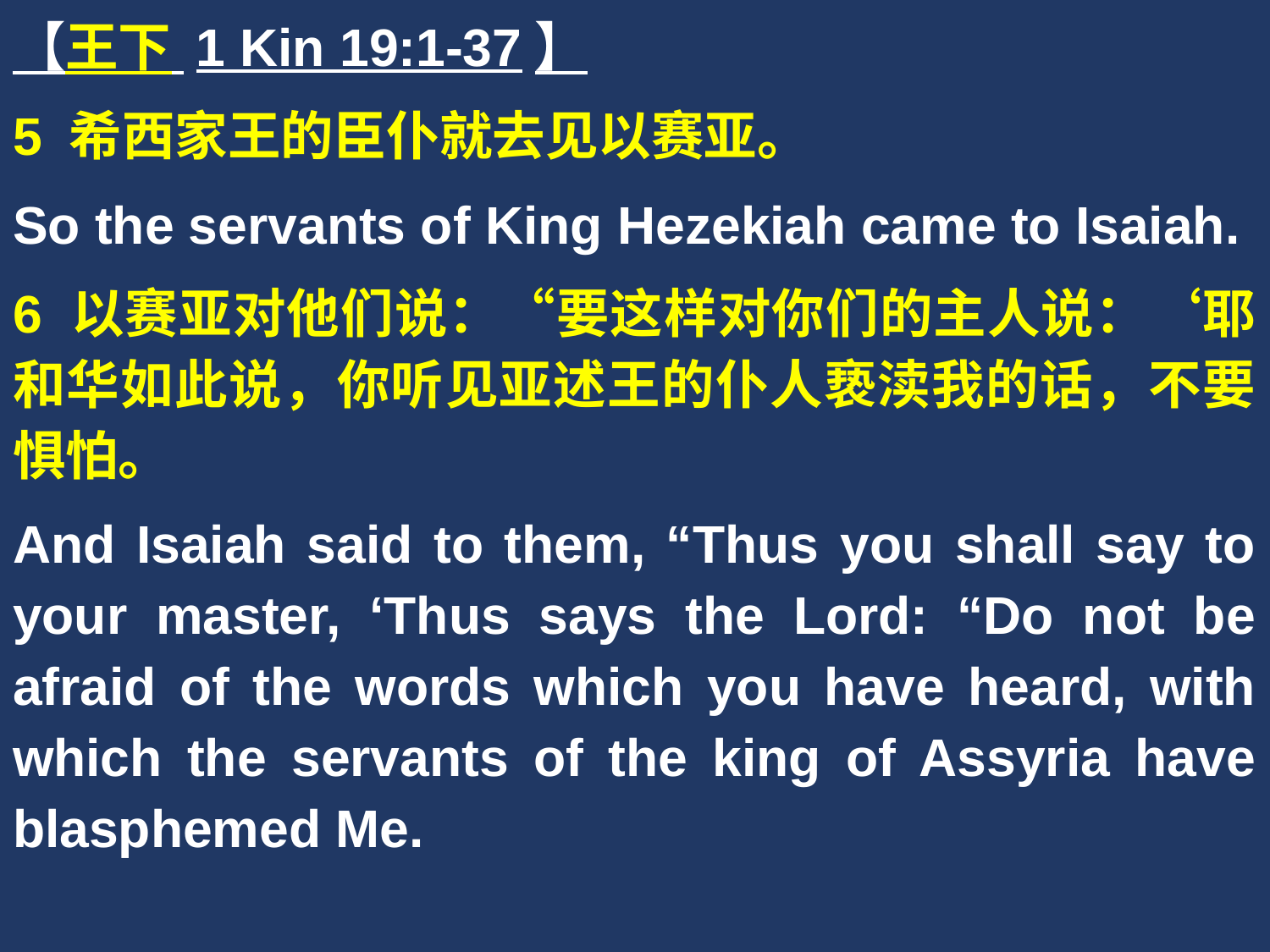

【王下 1 Kin 19:1-37】
5 希西家王的臣仆就去见以赛亚。
So the servants of King Hezekiah came to Isaiah.
6 以赛亚对他们说：“要这样对你们的主人说：‘耶和华如此说，你听见亚述王的仆人亵渎我的话，不要惧怕。
And Isaiah said to them, “Thus you shall say to your master, ‘Thus says the Lord: “Do not be afraid of the words which you have heard, with which the servants of the king of Assyria have blasphemed Me.